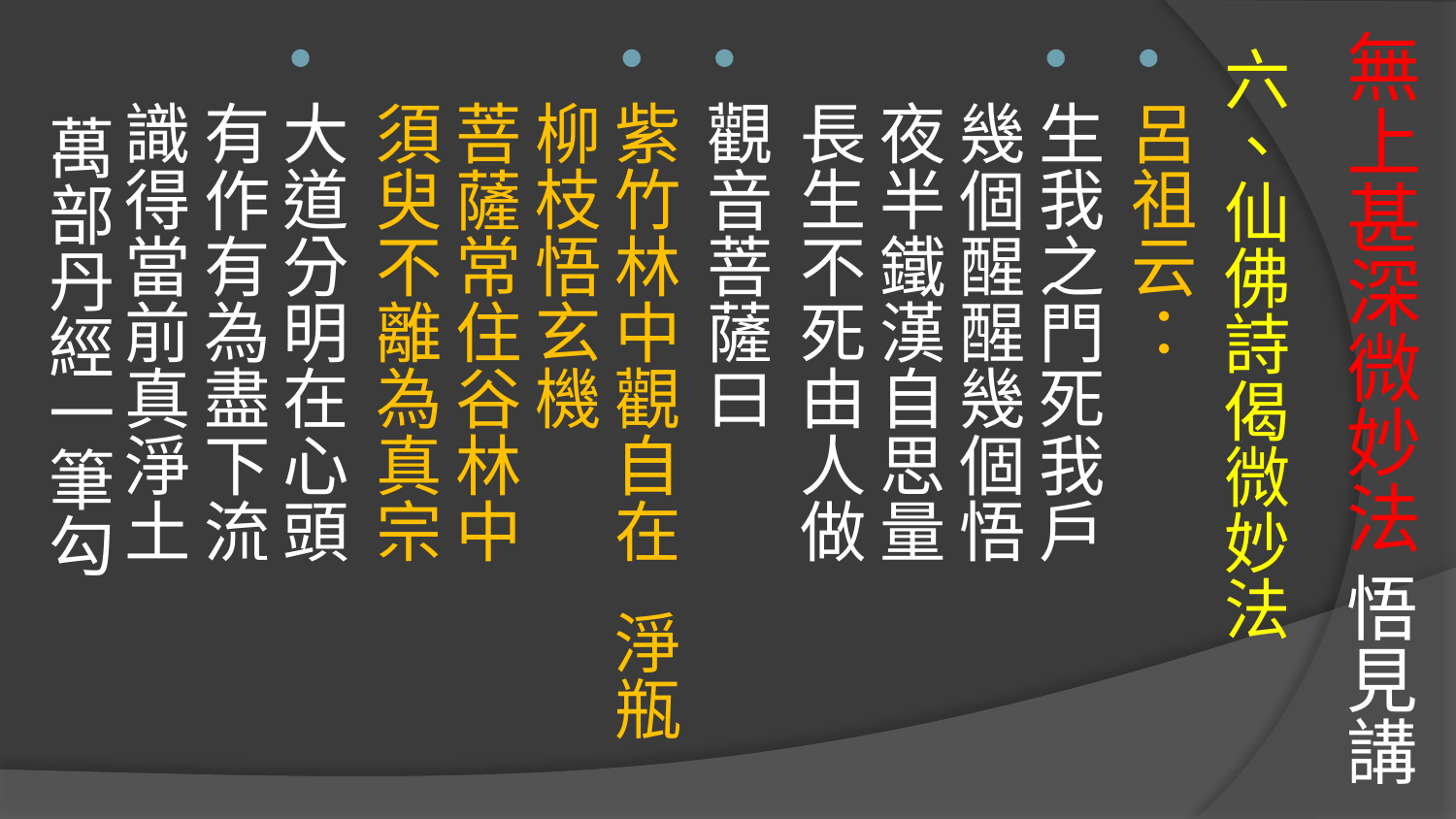

# 無上甚深微妙法 悟見講
六、仙佛詩偈微妙法
呂祖云：
生我之門死我戶            幾個醒醒幾個悟
夜半鐵漢自思量              長生不死由人做
觀音菩薩曰
紫竹林中觀自在   淨瓶柳枝悟玄機
菩薩常住谷林中             須臾不離為真宗
大道分明在心頭              有作有為盡下流
識得當前真淨土                萬部丹經一筆勾